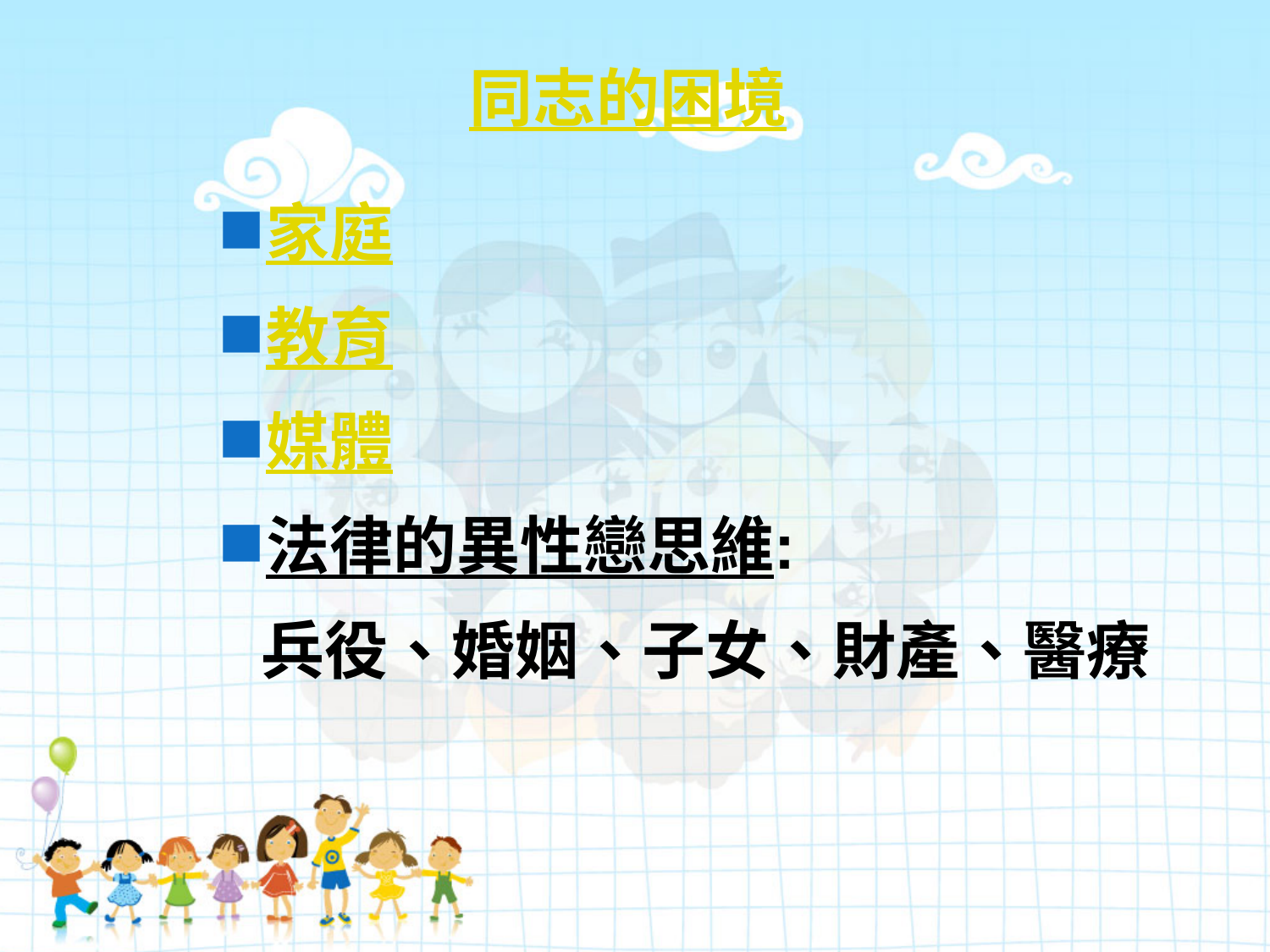

# 同志的困境
家庭
教育
媒體
法律的異性戀思維:
  兵役、婚姻、子女、財產、醫療